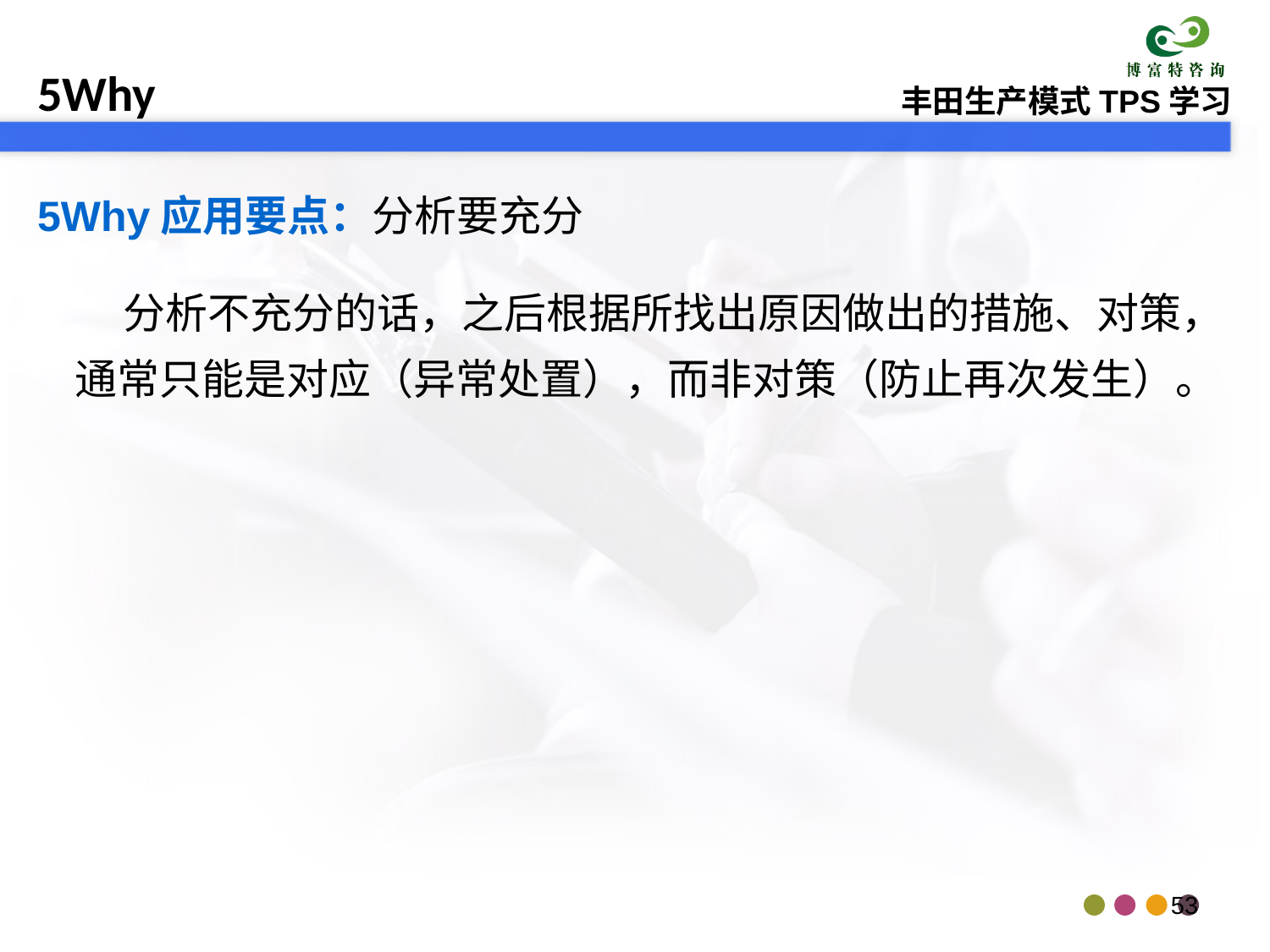

5Why应用要点：分析要充分
    分析不充分的话，之后根据所找出原因做出的措施、对策，通常只能是对应（异常处置），而非对策（防止再次发生）。